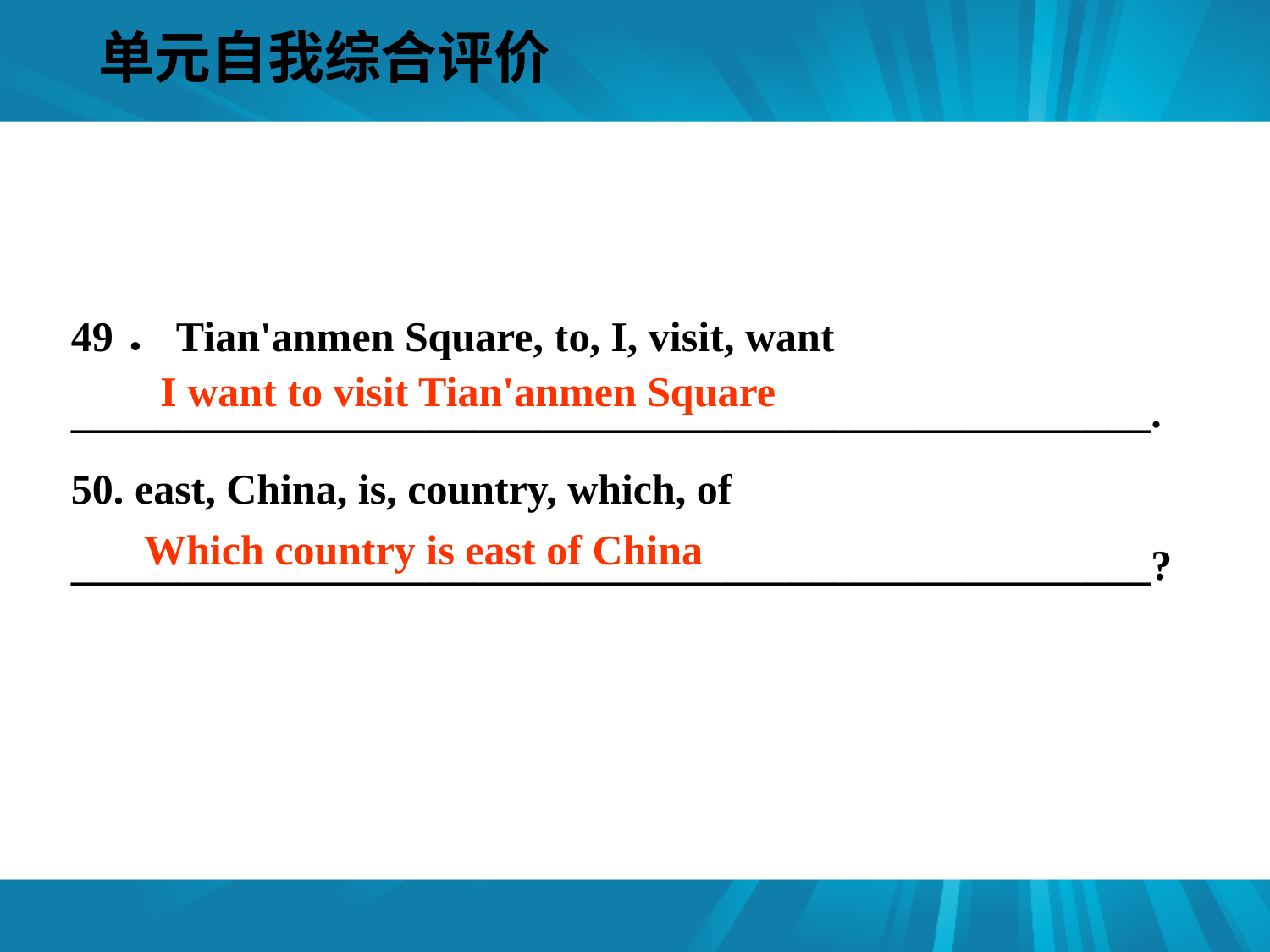

单元自我综合评价
#
49．Tian'anmen Square, to, I, visit, want
___________________________________________________.
50. east, China, is, country, which, of
___________________________________________________?
I want to visit Tian'anmen Square
Which country is east of China